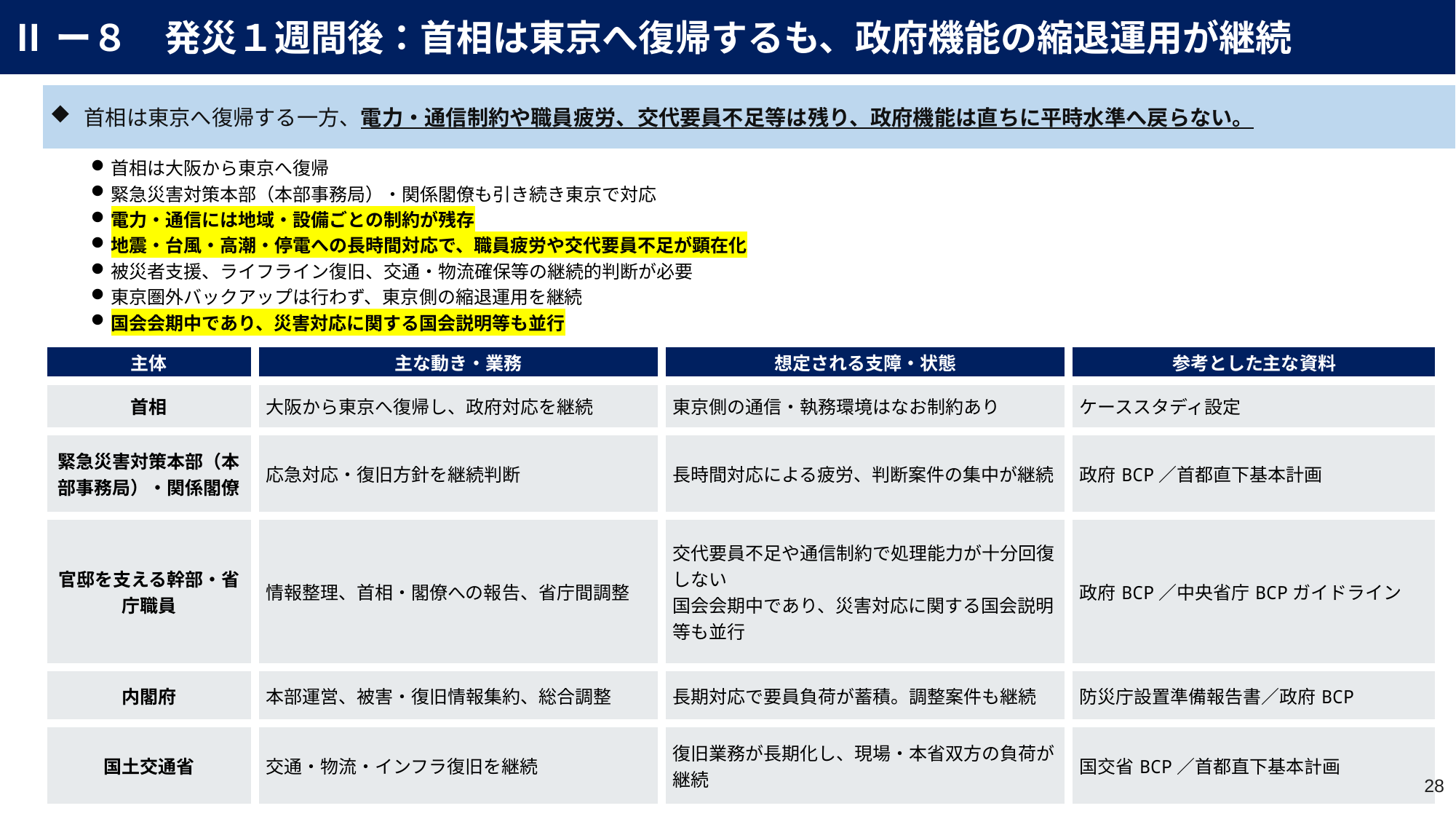

Ⅱー８　発災１週間後：首相は東京へ復帰するも、政府機能の縮退運用が継続
首相は東京へ復帰する一方、電力・通信制約や職員疲労、交代要員不足等は残り、政府機能は直ちに平時水準へ戻らない。
首相は大阪から東京へ復帰
緊急災害対策本部（本部事務局）・関係閣僚も引き続き東京で対応
電力・通信には地域・設備ごとの制約が残存
地震・台風・高潮・停電への長時間対応で、職員疲労や交代要員不足が顕在化
被災者支援、ライフライン復旧、交通・物流確保等の継続的判断が必要
東京圏外バックアップは行わず、東京側の縮退運用を継続
国会会期中であり、災害対応に関する国会説明等も並行
| 主体 | 主な動き・業務 | 想定される支障・状態 | 参考とした主な資料 |
| --- | --- | --- | --- |
| 首相 | 大阪から東京へ復帰し、政府対応を継続 | 東京側の通信・執務環境はなお制約あり | ケーススタディ設定 |
| 緊急災害対策本部（本部事務局）・関係閣僚 | 応急対応・復旧方針を継続判断 | 長時間対応による疲労、判断案件の集中が継続 | 政府BCP／首都直下基本計画 |
| 官邸を支える幹部・省庁職員 | 情報整理、首相・閣僚への報告、省庁間調整 | 交代要員不足や通信制約で処理能力が十分回復しない 国会会期中であり、災害対応に関する国会説明等も並行 | 政府BCP／中央省庁BCPガイドライン |
| 内閣府 | 本部運営、被害・復旧情報集約、総合調整 | 長期対応で要員負荷が蓄積。調整案件も継続 | 防災庁設置準備報告書／政府BCP |
| 国土交通省 | 交通・物流・インフラ復旧を継続 | 復旧業務が長期化し、現場・本省双方の負荷が継続 | 国交省BCP／首都直下基本計画 |
28